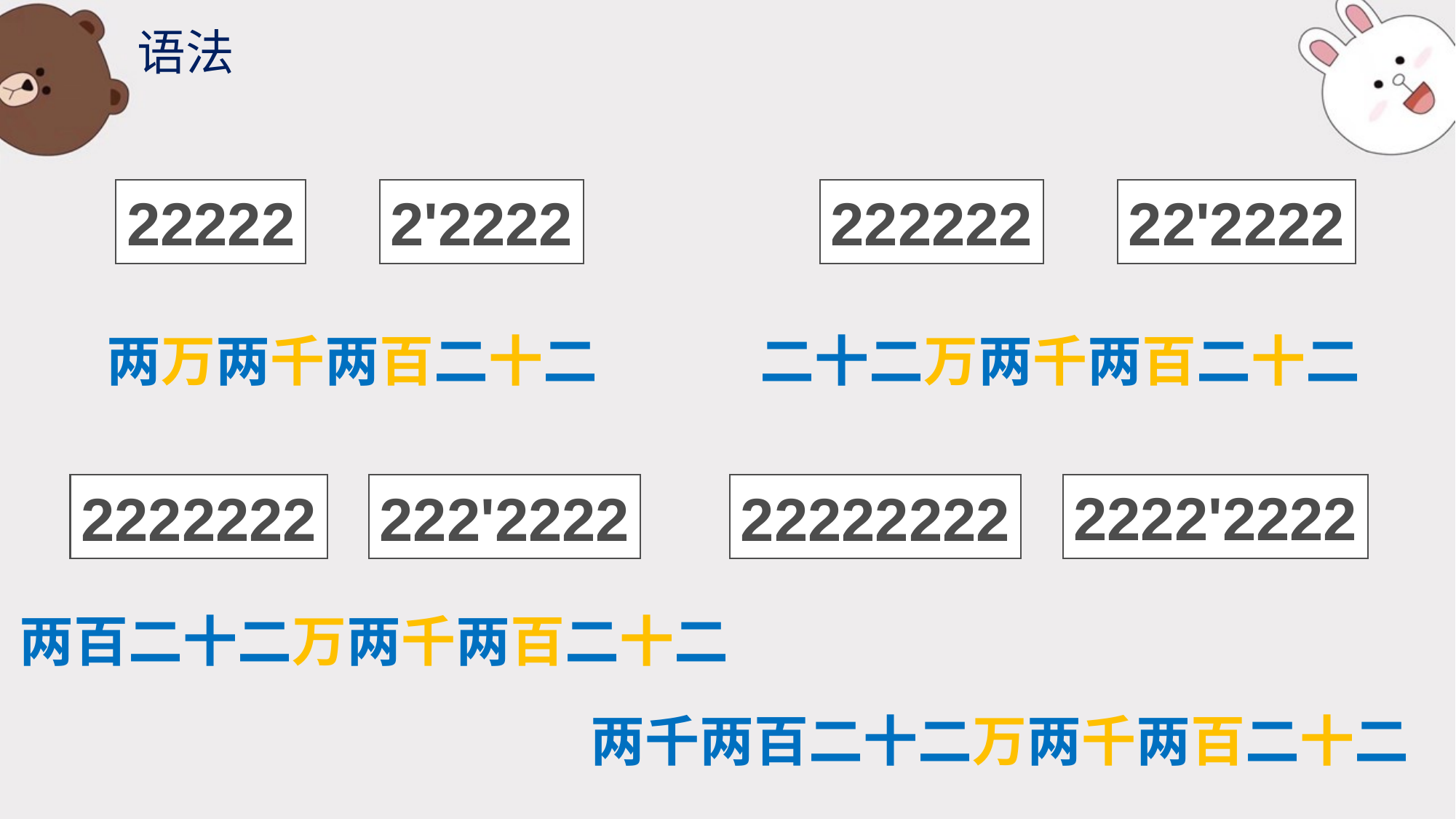

语法
22222
2'2222
222222
22'2222
两万两千两百二十二
二十二万两千两百二十二
2222'2222
2222222
222'2222
22222222
两百二十二万两千两百二十二
两千两百二十二万两千两百二十二